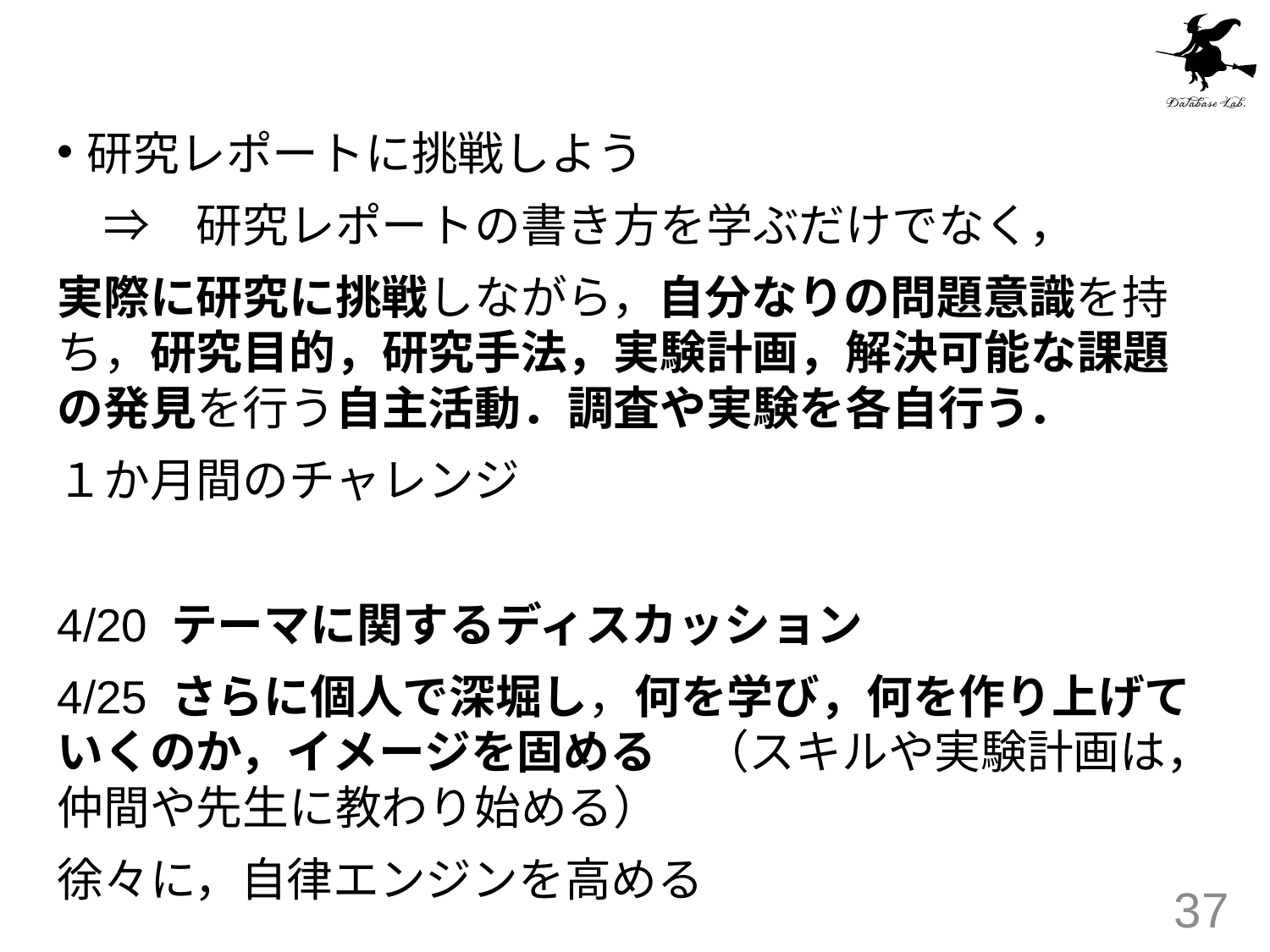

#
研究レポートに挑戦しよう
　⇒　研究レポートの書き方を学ぶだけでなく，
実際に研究に挑戦しながら，自分なりの問題意識を持ち，研究目的，研究手法，実験計画，解決可能な課題の発見を行う自主活動．調査や実験を各自行う．
１か月間のチャレンジ

4/20 テーマに関するディスカッション
4/25 さらに個人で深堀し，何を学び，何を作り上げていくのか，イメージを固める　（スキルや実験計画は，仲間や先生に教わり始める）
徐々に，自律エンジンを高める
37